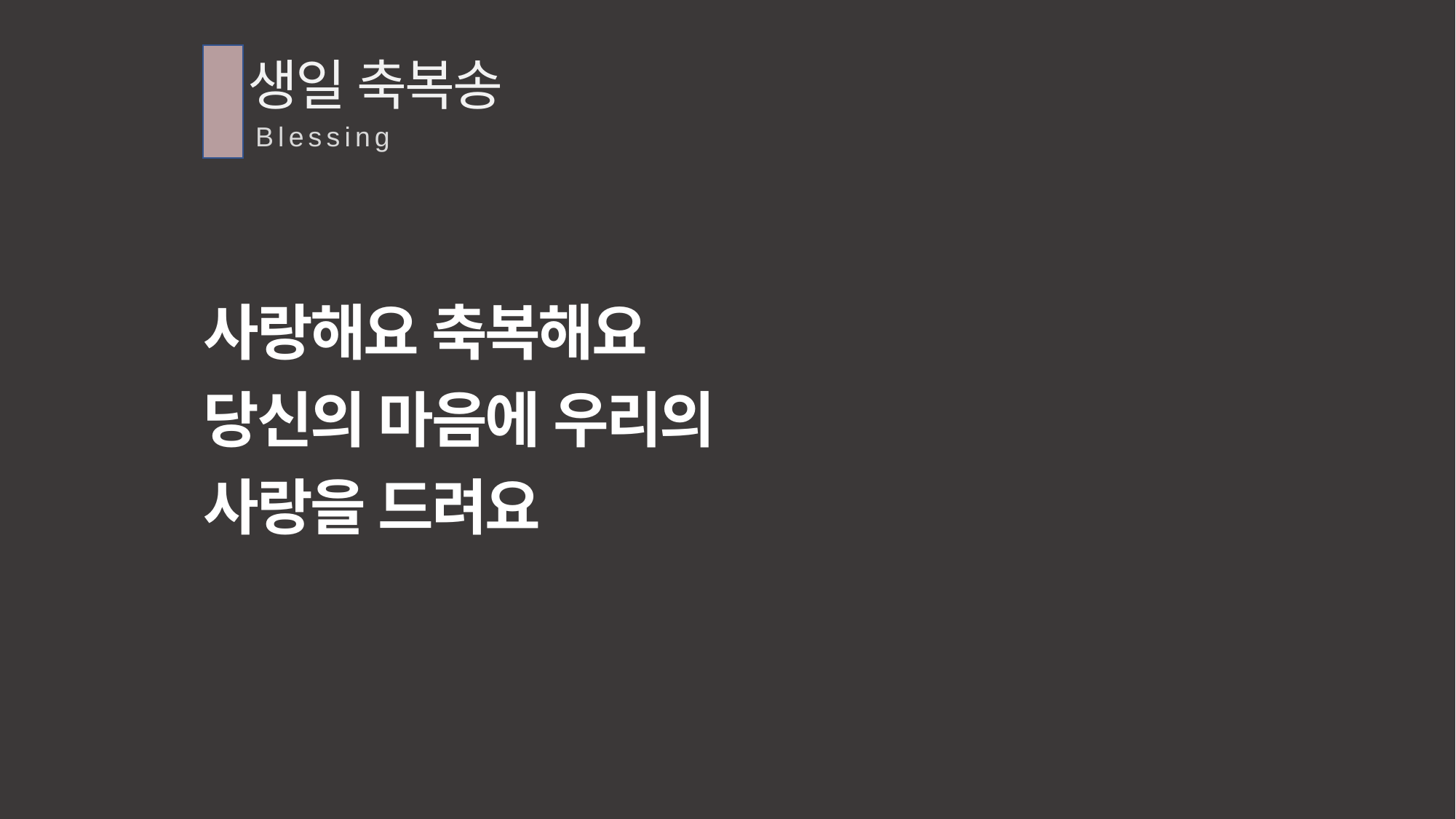

생일 축복송
Blessing
사랑해요 축복해요
당신의 마음에 우리의
사랑을 드려요